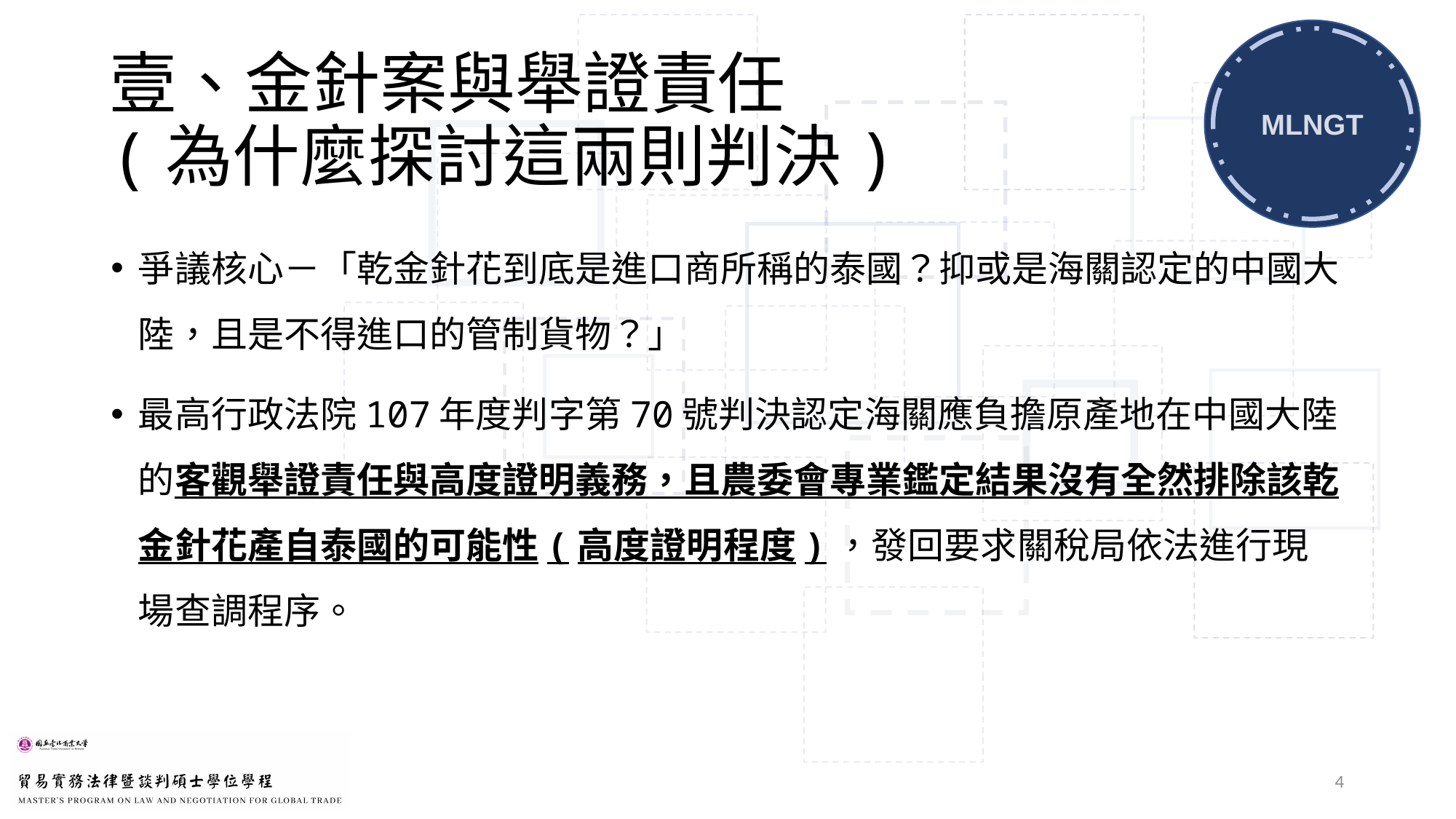

# 壹、金針案與舉證責任 (為什麼探討這兩則判決)
爭議核心－「乾金針花到底是進口商所稱的泰國？抑或是海關認定的中國大陸，且是不得進口的管制貨物？」
最高行政法院107年度判字第70號判決認定海關應負擔原產地在中國大陸的客觀舉證責任與高度證明義務，且農委會專業鑑定結果沒有全然排除該乾金針花產自泰國的可能性(高度證明程度)，發回要求關稅局依法進行現場查調程序。